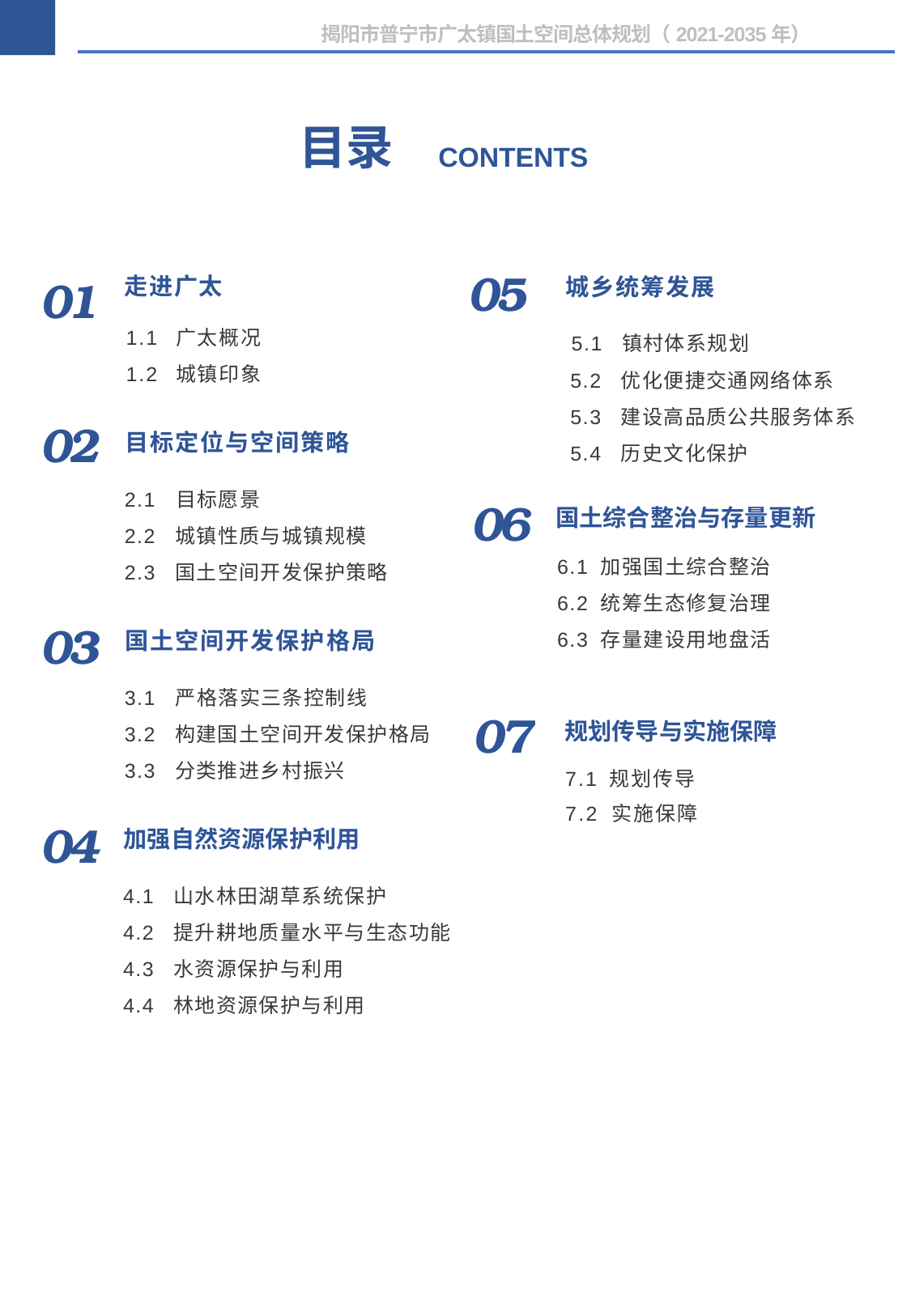

揭阳市普宁市广太镇国土空间总体规划（2021-2035年）

目录   CONTENTS

   01

走进广太

1.1  广太概况
1.2  城镇印象

城乡统筹发展

  5.1  镇村体系规划
  5.2  优化便捷交通网络体系
  5.3  建设高品质公共服务体系
  5.4  历史文化保护

05

02

目标定位与空间策略

2.1  目标愿景
2.2  城镇性质与城镇规模
2.3  国土空间开发保护策略

06
国土综合整治与存量更新

6.1 加强国土综合整治
6.2 统筹生态修复治理
6.3 存量建设用地盘活

03

国土空间开发保护格局

3.1  严格落实三条控制线
3.2  构建国土空间开发保护格局
3.3  分类推进乡村振兴

07

规划传导与实施保障

7.1 规划传导
7.2 实施保障

加强自然资源保护利用

4.1  山水林田湖草系统保护
4.2  提升耕地质量水平与生态功能
4.3  水资源保护与利用
4.4  林地资源保护与利用

04